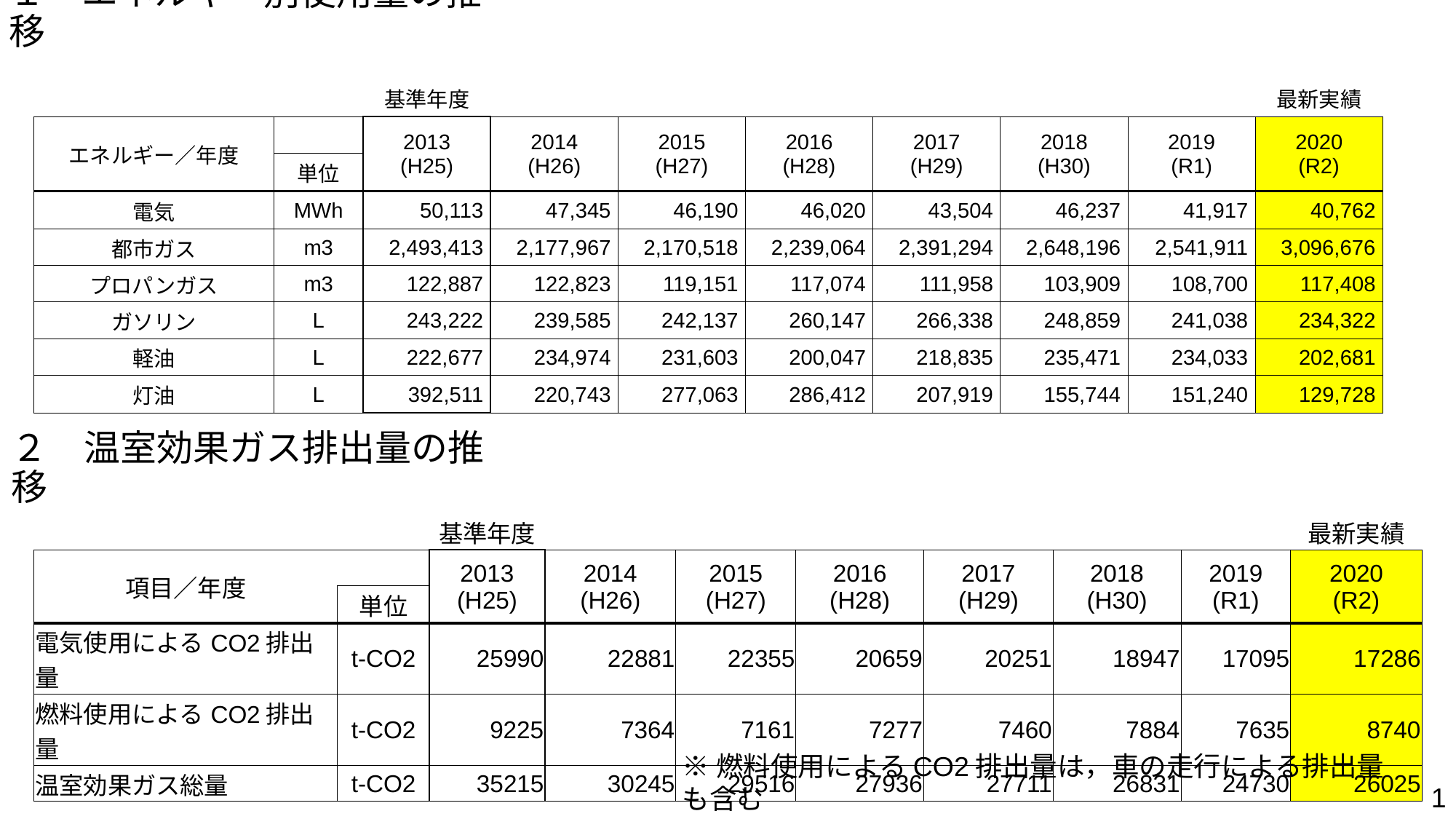

# １　エネルギー別使用量の推移
|  |  | 基準年度 |  |  |  |  |  |  | 最新実績 |
| --- | --- | --- | --- | --- | --- | --- | --- | --- | --- |
| エネルギー／年度 |  | 2013 (H25) | 2014 (H26) | 2015 (H27) | 2016 (H28) | 2017 (H29) | 2018 (H30) | 2019 (R1) | 2020 (R2) |
|  | 単位 |  |  |  |  |  |  |  |  |
| 電気 | MWh | 50,113 | 47,345 | 46,190 | 46,020 | 43,504 | 46,237 | 41,917 | 40,762 |
| 都市ガス | m3 | 2,493,413 | 2,177,967 | 2,170,518 | 2,239,064 | 2,391,294 | 2,648,196 | 2,541,911 | 3,096,676 |
| プロパンガス | m3 | 122,887 | 122,823 | 119,151 | 117,074 | 111,958 | 103,909 | 108,700 | 117,408 |
| ガソリン | L | 243,222 | 239,585 | 242,137 | 260,147 | 266,338 | 248,859 | 241,038 | 234,322 |
| 軽油 | L | 222,677 | 234,974 | 231,603 | 200,047 | 218,835 | 235,471 | 234,033 | 202,681 |
| 灯油 | L | 392,511 | 220,743 | 277,063 | 286,412 | 207,919 | 155,744 | 151,240 | 129,728 |
２　温室効果ガス排出量の推移
|  |  | 基準年度 |  |  |  |  |  |  | 最新実績 |
| --- | --- | --- | --- | --- | --- | --- | --- | --- | --- |
| 項目／年度 |  | 2013 (H25) | 2014 (H26) | 2015 (H27) | 2016 (H28) | 2017 (H29) | 2018 (H30) | 2019 (R1) | 2020 (R2) |
|  | 単位 |  |  |  |  |  |  |  |  |
| 電気使用によるCO2排出量 | t-CO2 | 25990 | 22881 | 22355 | 20659 | 20251 | 18947 | 17095 | 17286 |
| 燃料使用によるCO2排出量 | t-CO2 | 9225 | 7364 | 7161 | 7277 | 7460 | 7884 | 7635 | 8740 |
| 温室効果ガス総量 | t-CO2 | 35215 | 30245 | 29516 | 27936 | 27711 | 26831 | 24730 | 26025 |
※燃料使用によるCO2排出量は，車の走行による排出量も含む
1